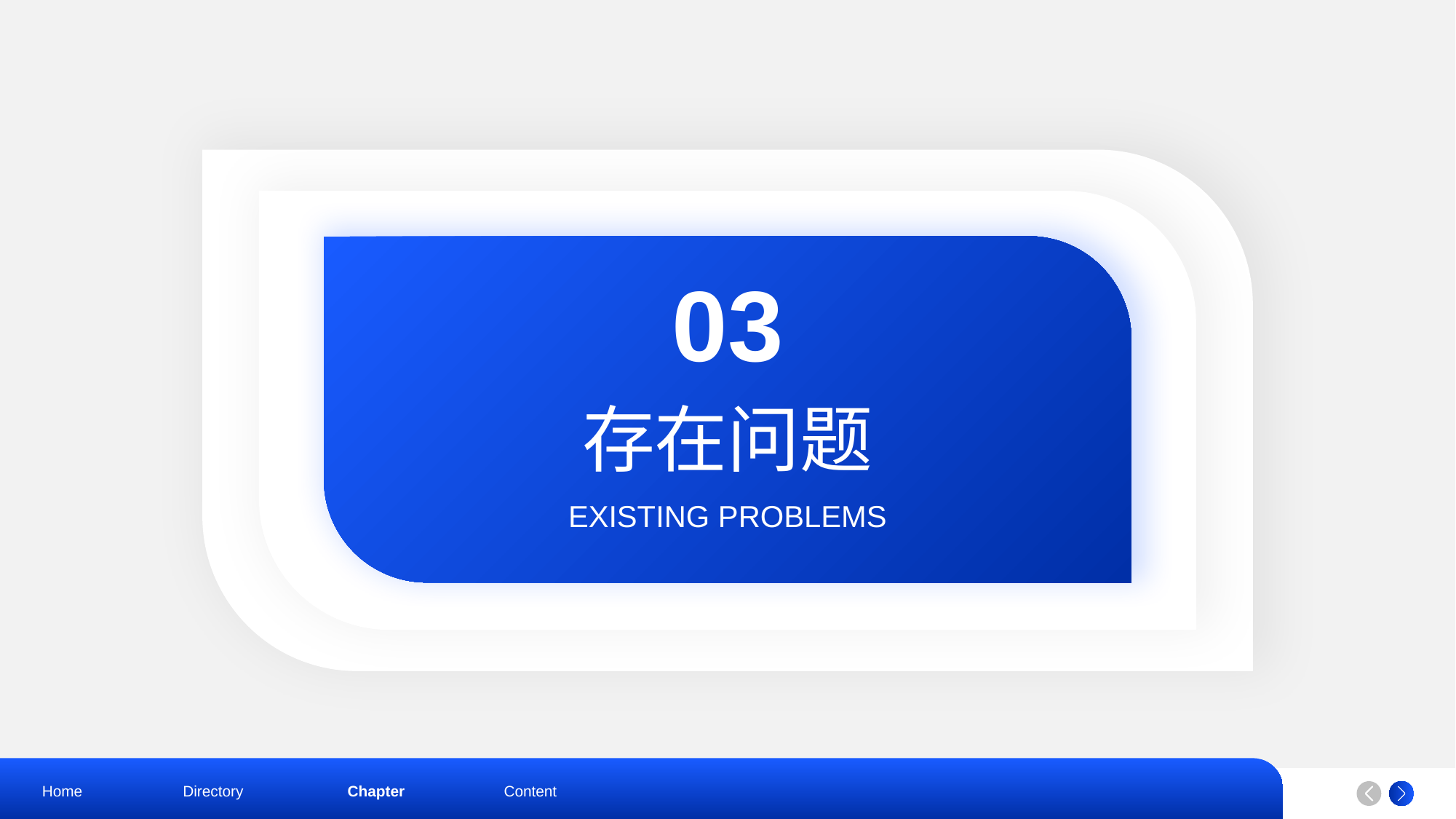

03
存在问题
EXISTING PROBLEMS
Home
Directory
Chapter
Content